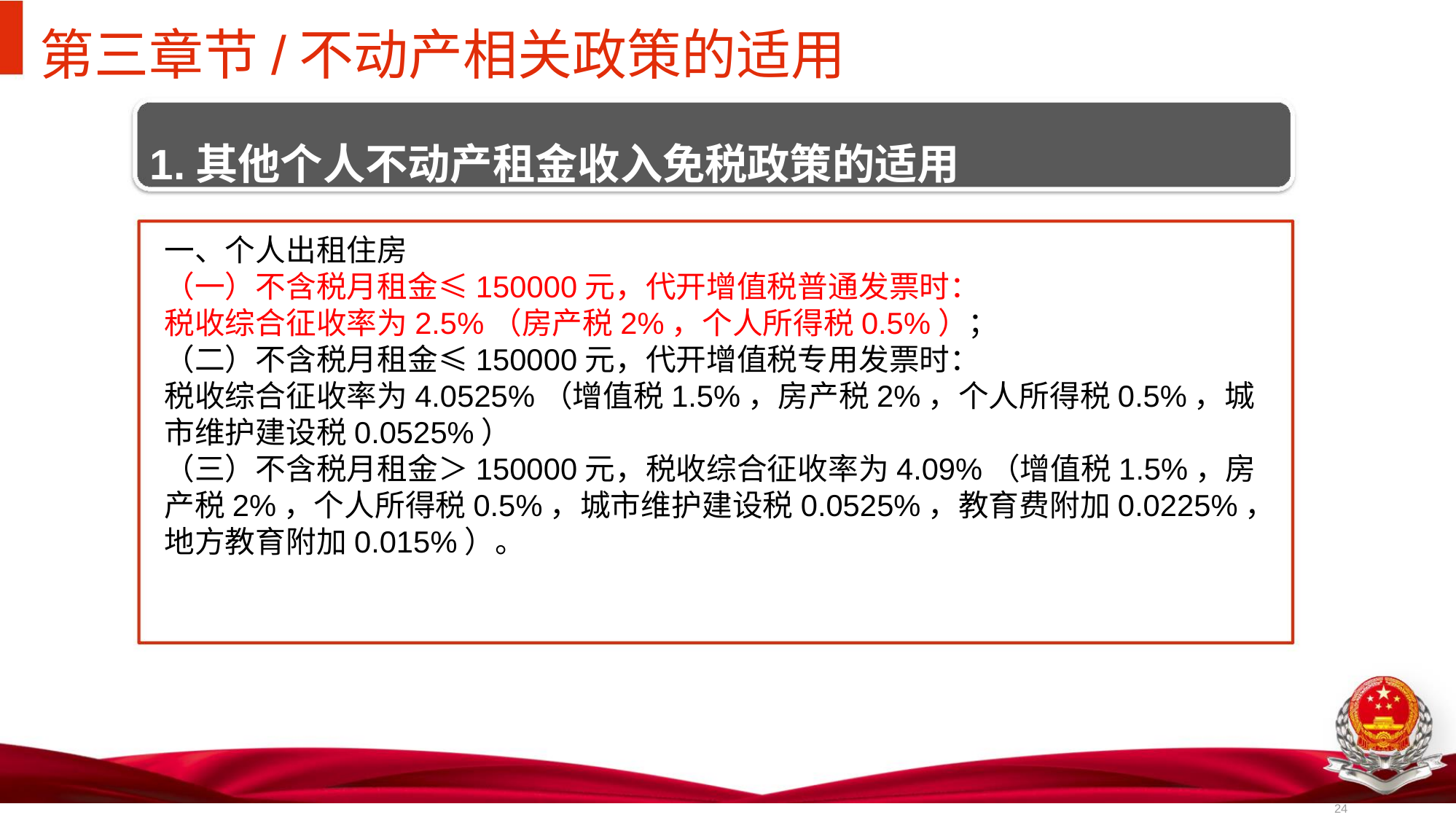

第三章节/不动产相关政策的适用
1.其他个人不动产租金收入免税政策的适用

一、个人出租住房
（一）不含税月租金≤150000元，代开增值税普通发票时：
税收综合征收率为2.5%（房产税2%，个人所得税0.5%）；
（二）不含税月租金≤150000元，代开增值税专用发票时：
税收综合征收率为4.0525%（增值税1.5%，房产税2%，个人所得税0.5%，城市维护建设税0.0525%）
（三）不含税月租金＞150000元，税收综合征收率为4.09%（增值税1.5%，房产税2%，个人所得税0.5%，城市维护建设税0.0525%，教育费附加0.0225%，地方教育附加0.015%）。

24